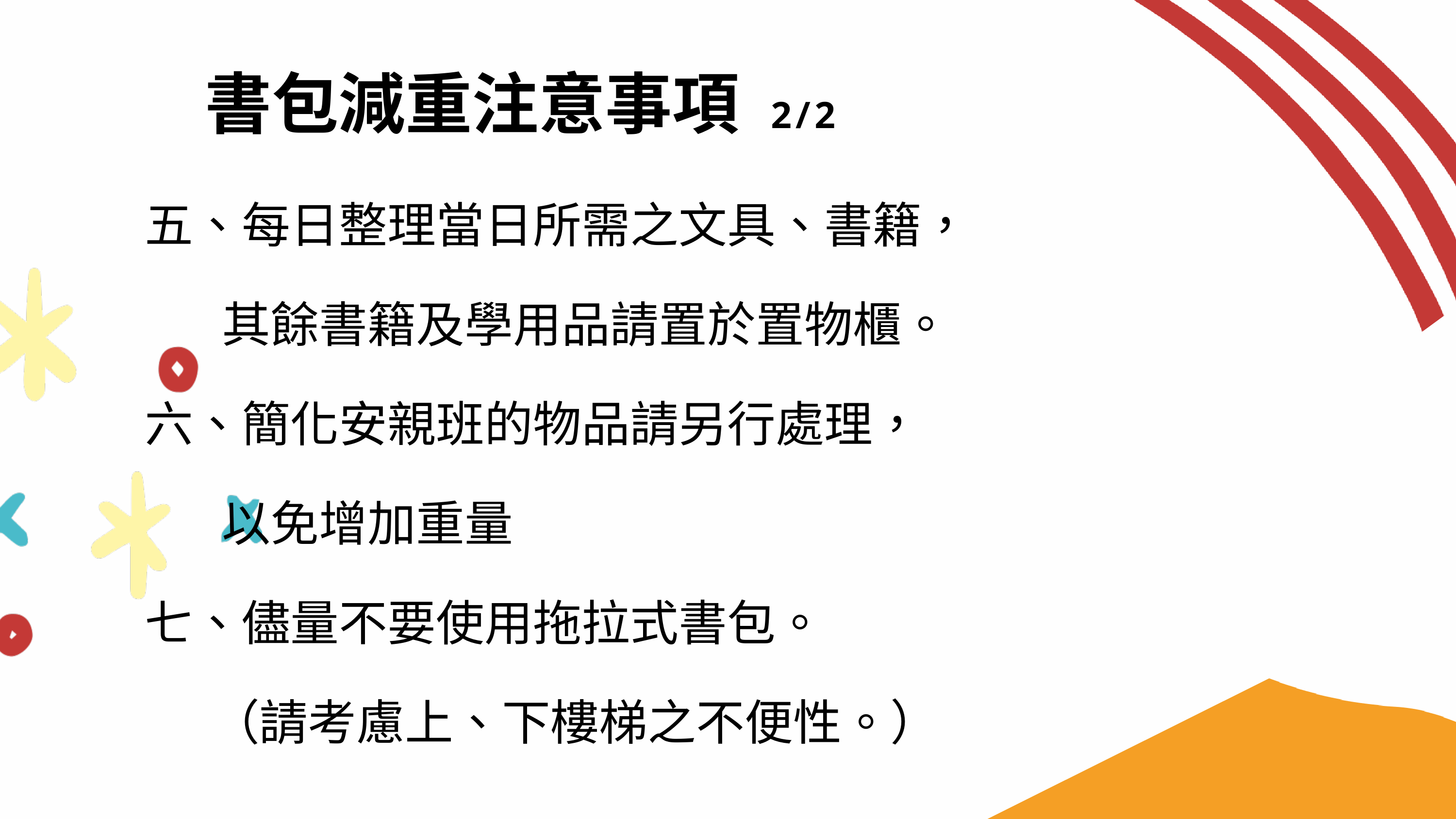

書包減重注意事項 2/2
五、每日整理當日所需之文具、書籍，
      其餘書籍及學用品請置於置物櫃。
六、簡化安親班的物品請另行處理，
      以免增加重量
七、儘量不要使用拖拉式書包。
     （請考慮上、下樓梯之不便性。）